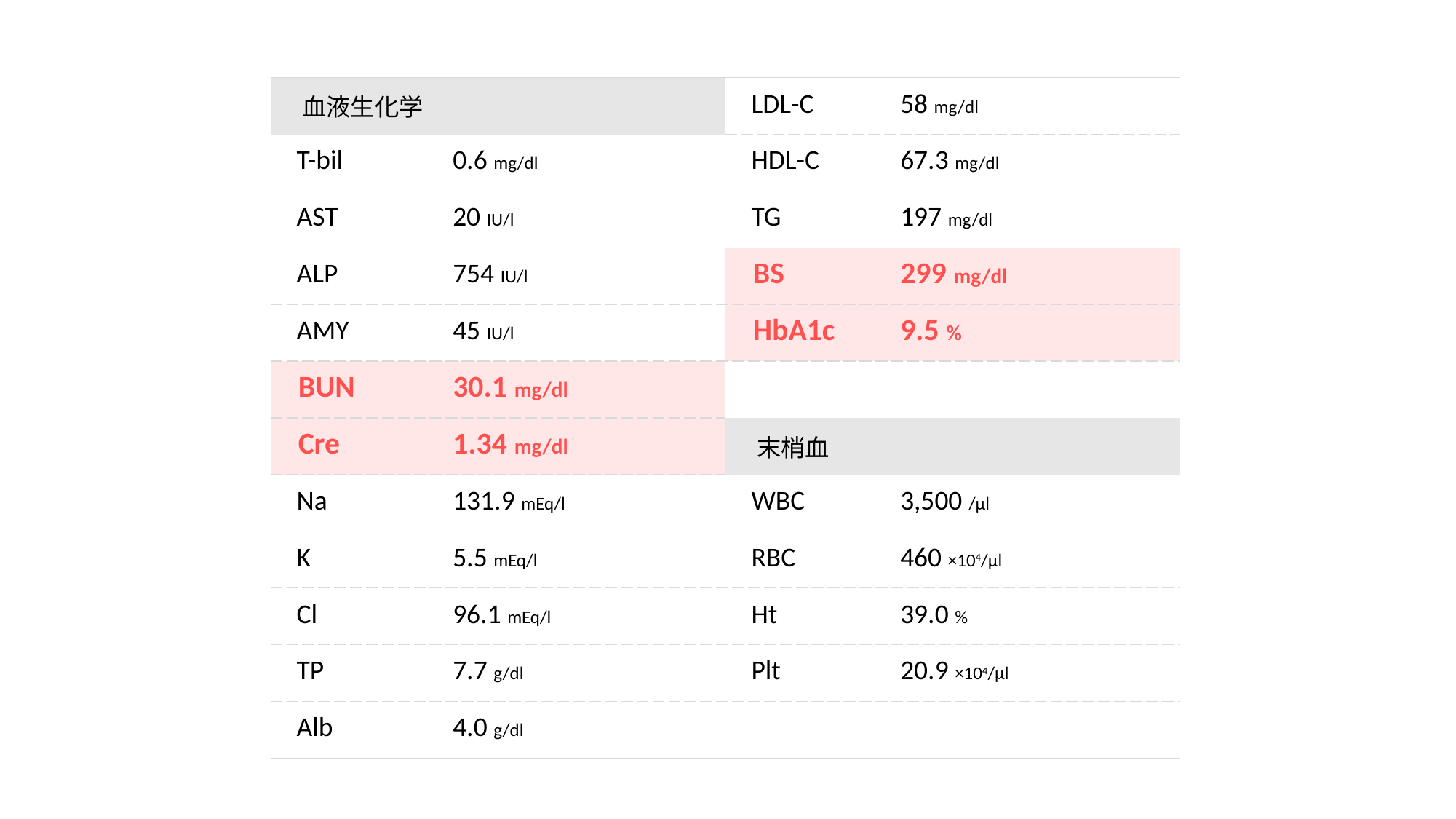

| 血液生化学 |  | LDL-C | 58 mg/dl |
| --- | --- | --- | --- |
| T-bil | 0.6 mg/dl | HDL-C | 67.3 mg/dl |
| AST | 20 IU/l | TG | 197 mg/dl |
| ALP | 754 IU/l | BS | 299 mg/dl |
| AMY | 45 IU/l | HbA1c | 9.5 % |
| BUN | 30.1 mg/dl |  |  |
| Cre | 1.34 mg/dl | 末梢血 |  |
| Na | 131.9 mEq/l | WBC | 3,500 /μl |
| K | 5.5 mEq/l | RBC | 460 ×104/μl |
| Cl | 96.1 mEq/l | Ht | 39.0 % |
| TP | 7.7 g/dl | Plt | 20.9 ×104/μl |
| Alb | 4.0 g/dl |  |  |